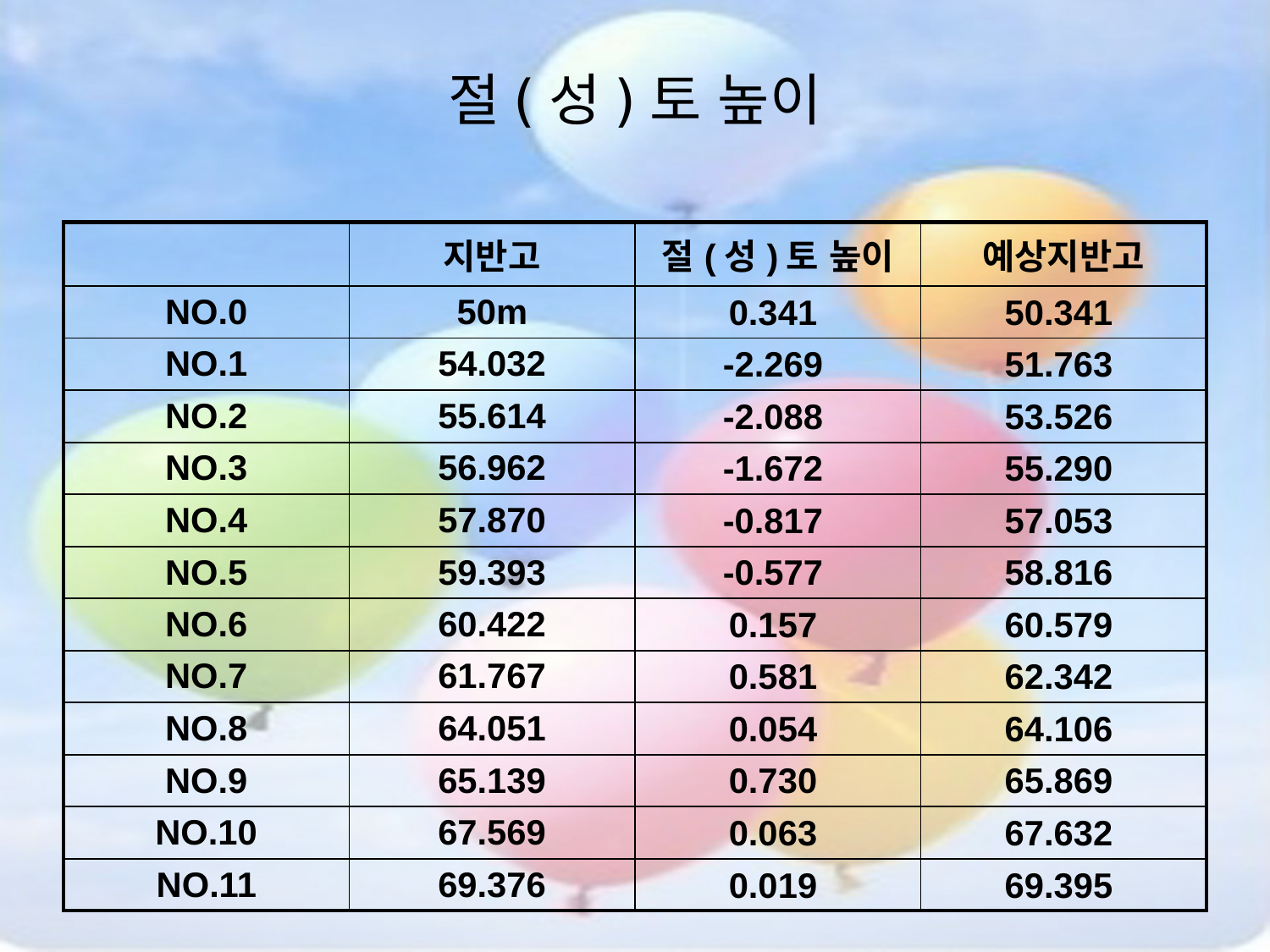

절(성)토 높이
|  | 지반고 | 절(성)토 높이 | 예상지반고 |
| --- | --- | --- | --- |
| NO.0 | 50m | 0.341 | 50.341 |
| NO.1 | 54.032 | -2.269 | 51.763 |
| NO.2 | 55.614 | -2.088 | 53.526 |
| NO.3 | 56.962 | -1.672 | 55.290 |
| NO.4 | 57.870 | -0.817 | 57.053 |
| NO.5 | 59.393 | -0.577 | 58.816 |
| NO.6 | 60.422 | 0.157 | 60.579 |
| NO.7 | 61.767 | 0.581 | 62.342 |
| NO.8 | 64.051 | 0.054 | 64.106 |
| NO.9 | 65.139 | 0.730 | 65.869 |
| NO.10 | 67.569 | 0.063 | 67.632 |
| NO.11 | 69.376 | 0.019 | 69.395 |